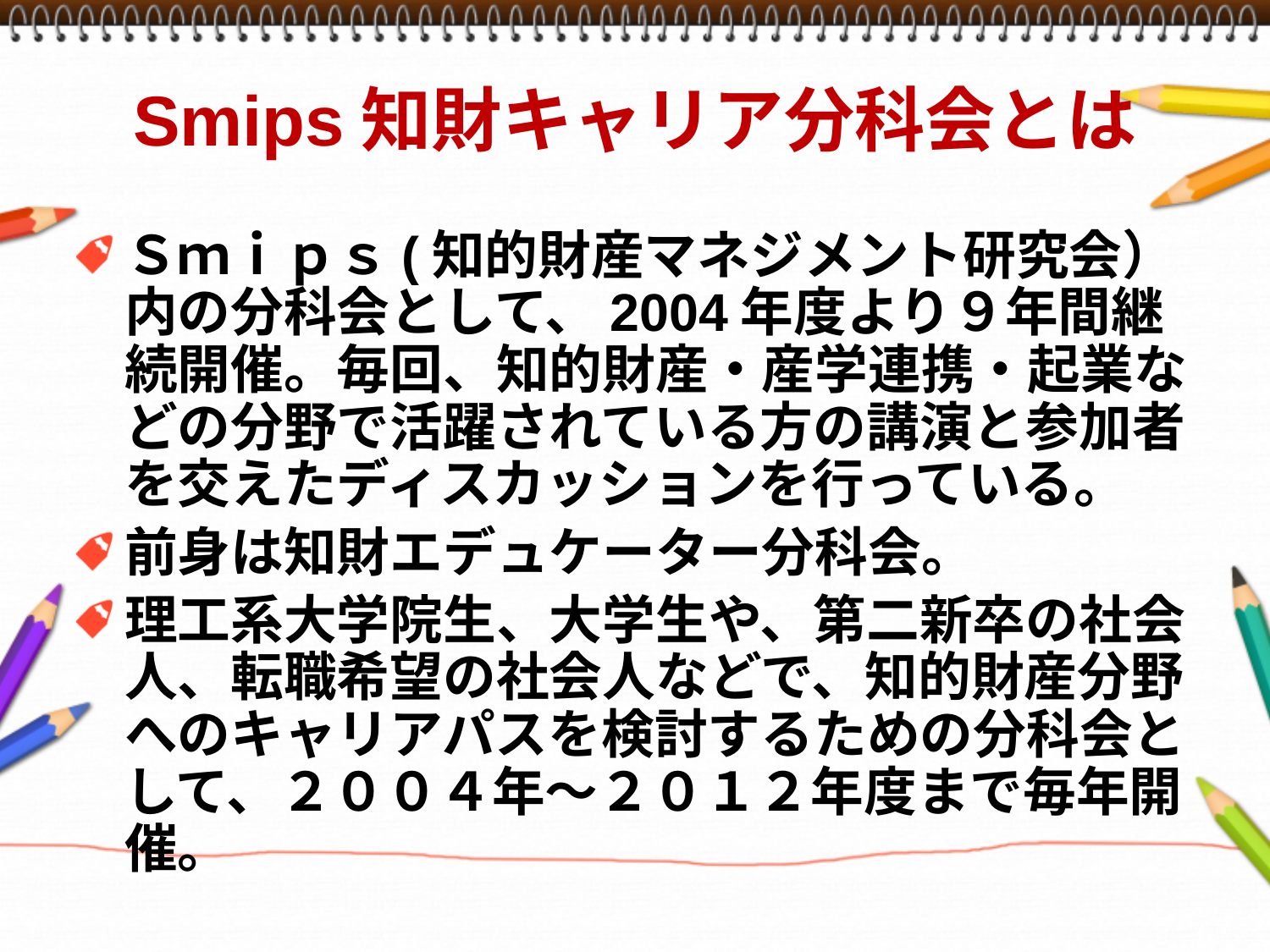

# Smips知財キャリア分科会とは
Ｓｍｉｐｓ(知的財産マネジメント研究会）内の分科会として、2004年度より９年間継続開催。毎回、知的財産・産学連携・起業などの分野で活躍されている方の講演と参加者を交えたディスカッションを行っている。
前身は知財エデュケーター分科会。
理工系大学院生、大学生や、第二新卒の社会人、転職希望の社会人などで、知的財産分野へのキャリアパスを検討するための分科会として、２００４年～２０１２年度まで毎年開催。